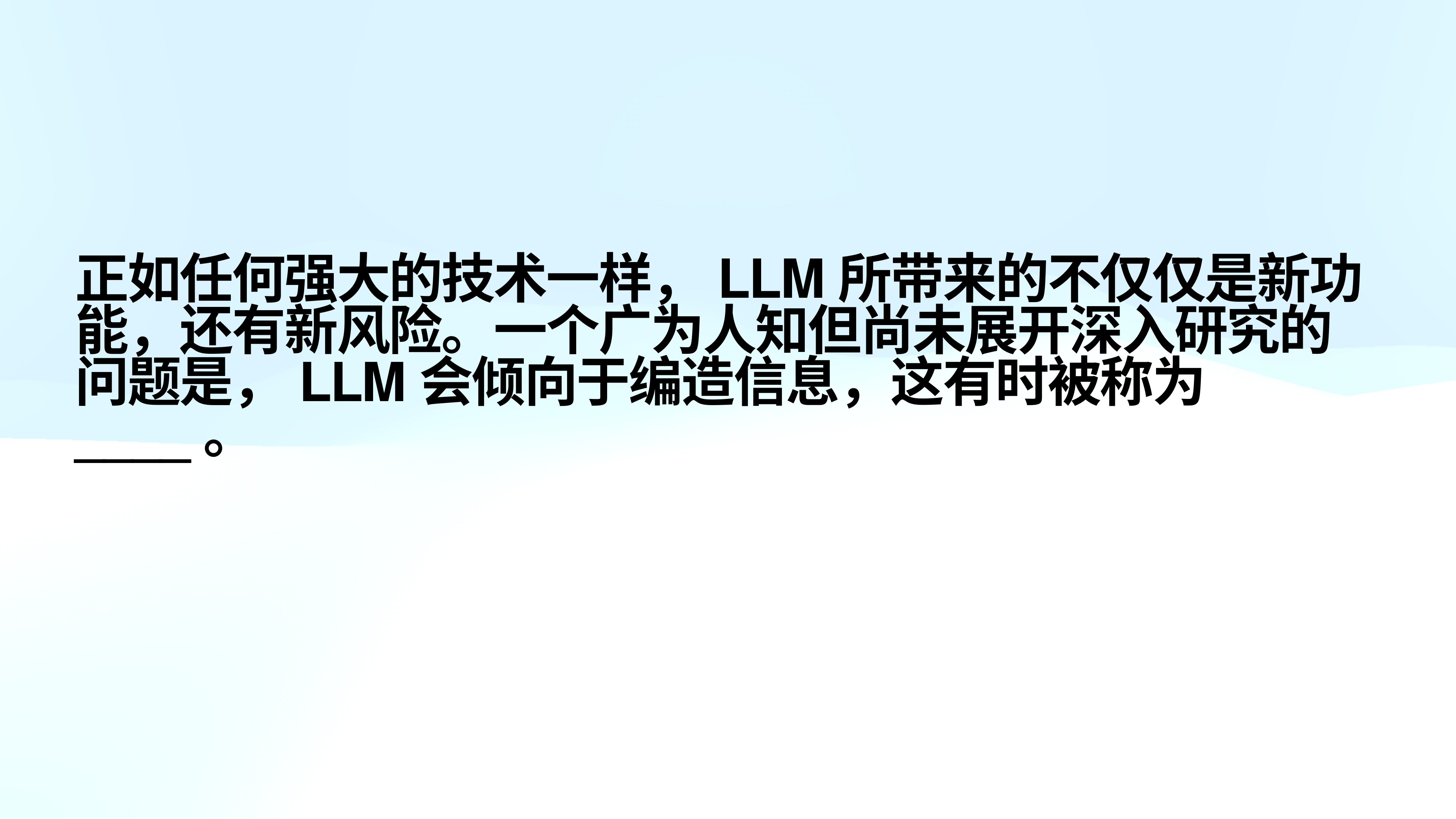

#

正如任何强大的技术一样，LLM所带来的不仅仅是新功能，还有新风险。一个广为人知但尚未展开深入研究的问题是，LLM会倾向于编造信息，这有时被称为____。